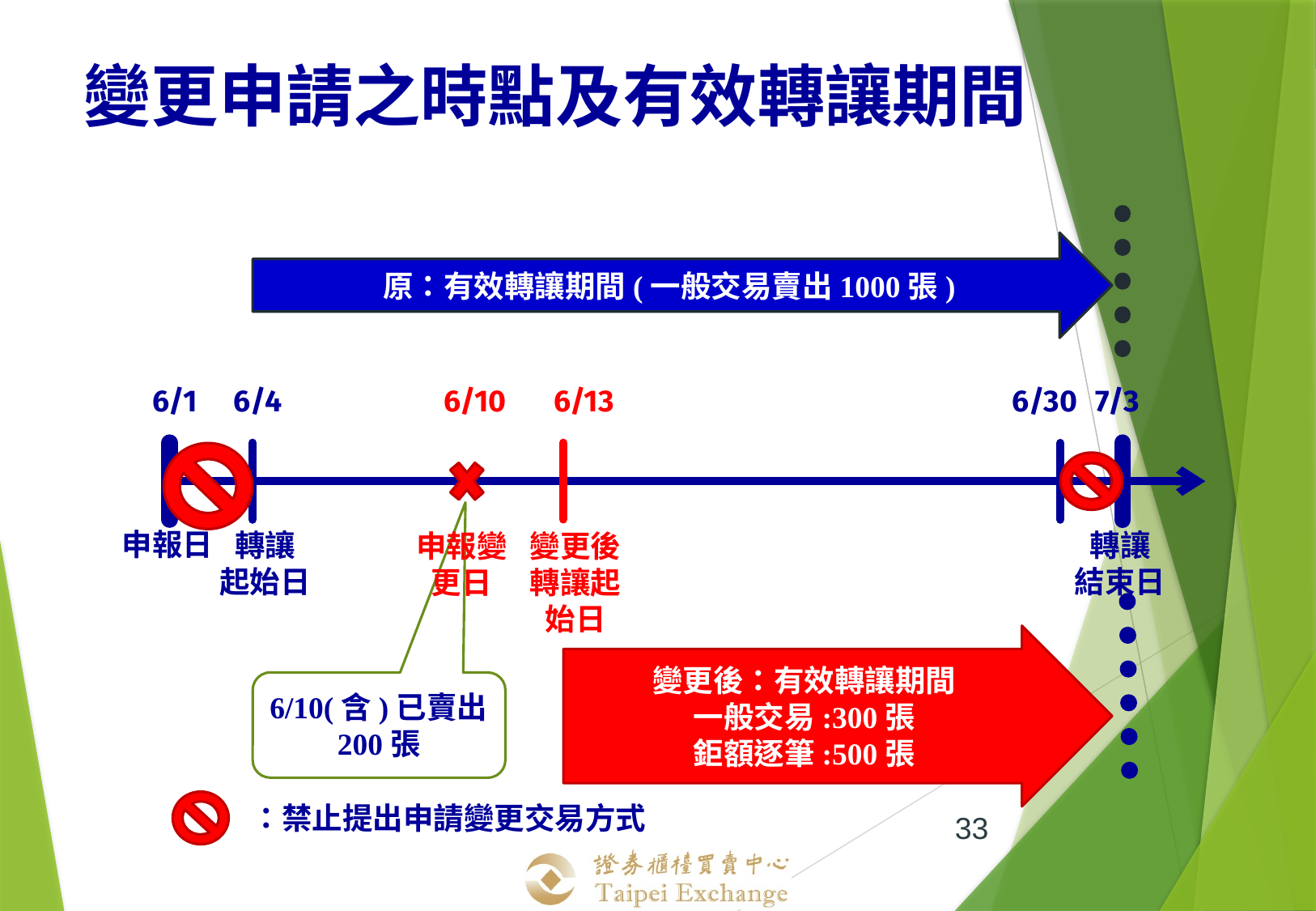

變更申請之時點及有效轉讓期間
原：有效轉讓期間(一般交易賣出1000張)
6/1
申報日
6/30

6/4
7/3
轉讓
起始日
轉讓
結束日
6/10

申報變更日
6/13
變更後轉讓起始日
變更後：有效轉讓期間
一般交易:300張
鉅額逐筆:500張
6/10(含)已賣出200張
：禁止提出申請變更交易方式

33